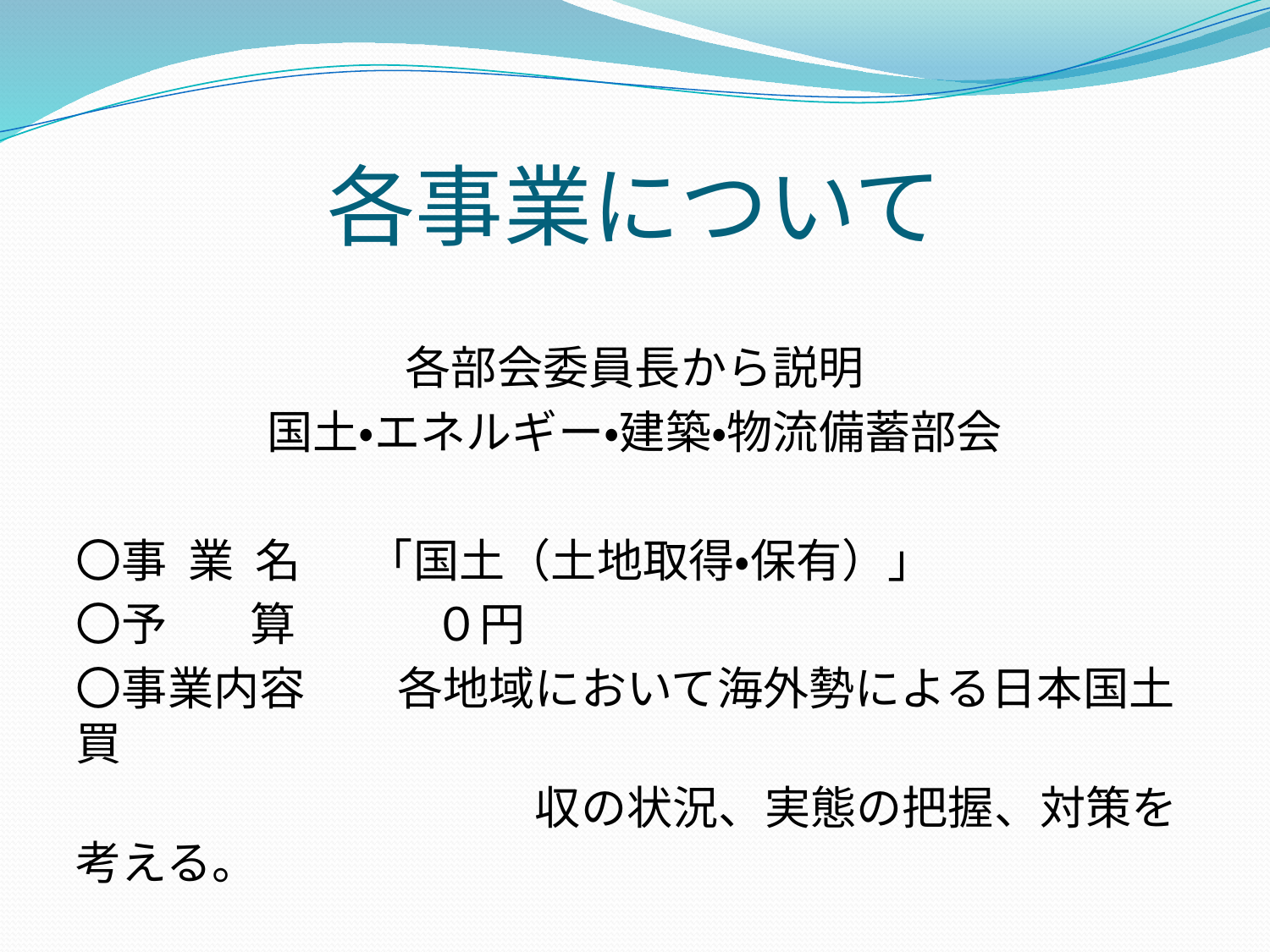

# 各事業について

各部会委員長から説明
国土・エネルギー・建築・物流備蓄部会

〇事  業  名　  「国土（土地取得・保有）」
〇予        算　　　０円
〇事業内容　　各地域において海外勢による日本国土買
　　　　　　　　　　収の状況、実態の把握、対策を考える。